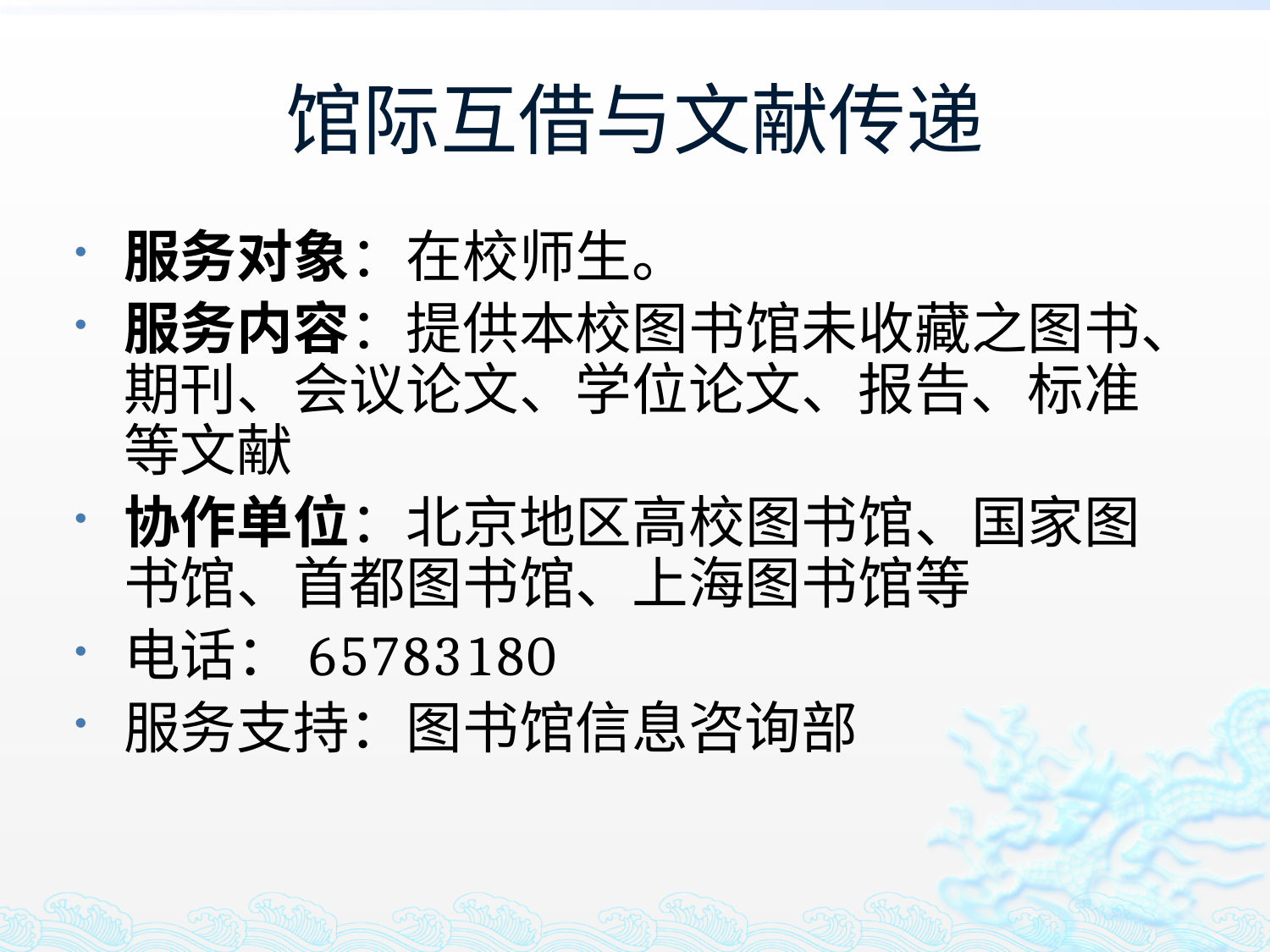

# 馆际互借与文献传递
服务对象：在校师生。
服务内容：提供本校图书馆未收藏之图书、期刊、会议论文、学位论文、报告、标准等文献
协作单位：北京地区高校图书馆、国家图书馆、首都图书馆、上海图书馆等
电话：65783180
服务支持：图书馆信息咨询部